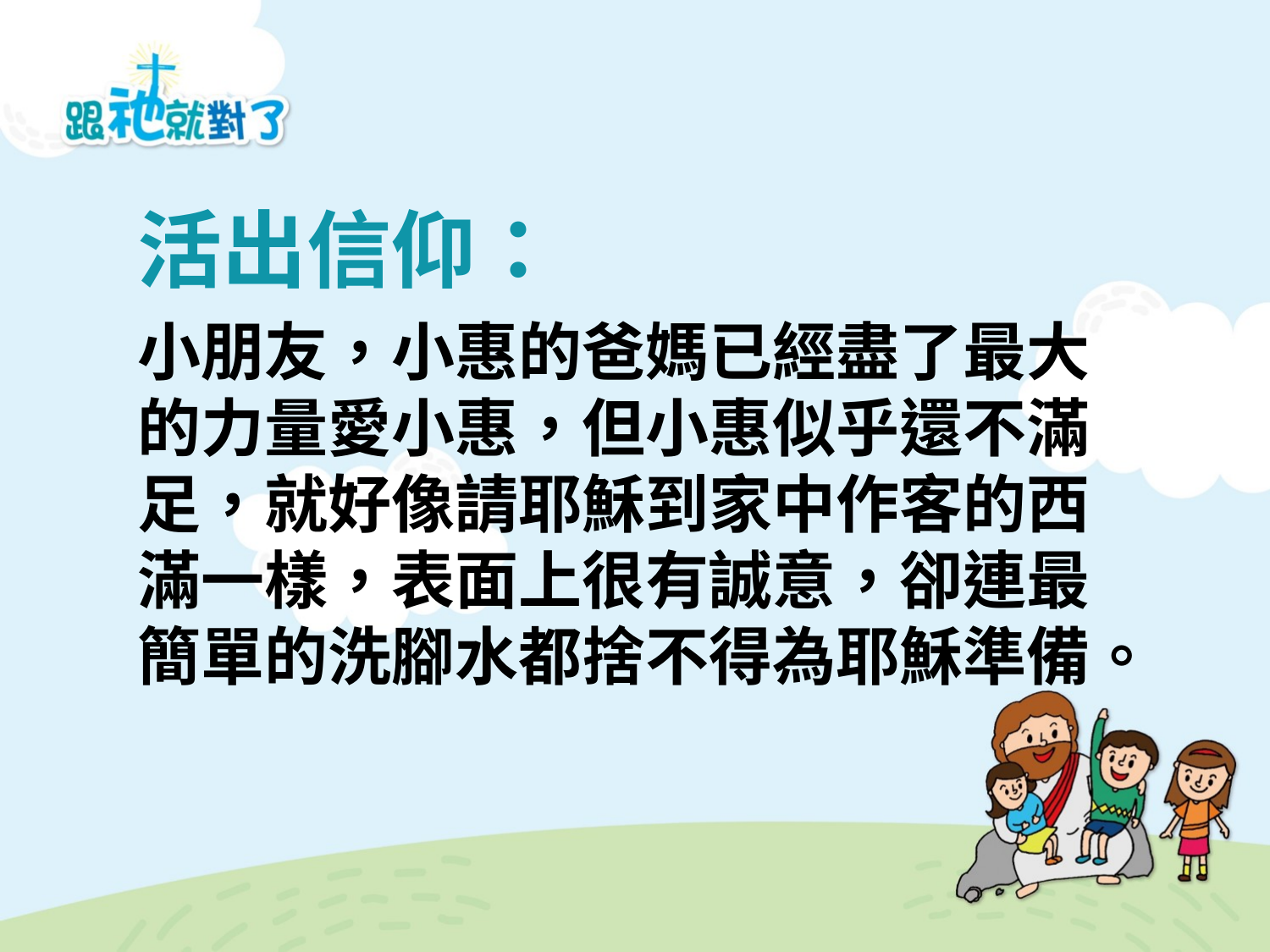

活出信仰：
小朋友，小惠的爸媽已經盡了最大的力量愛小惠，但小惠似乎還不滿足，就好像請耶穌到家中作客的西滿一樣，表面上很有誠意，卻連最簡單的洗腳水都捨不得為耶穌準備。